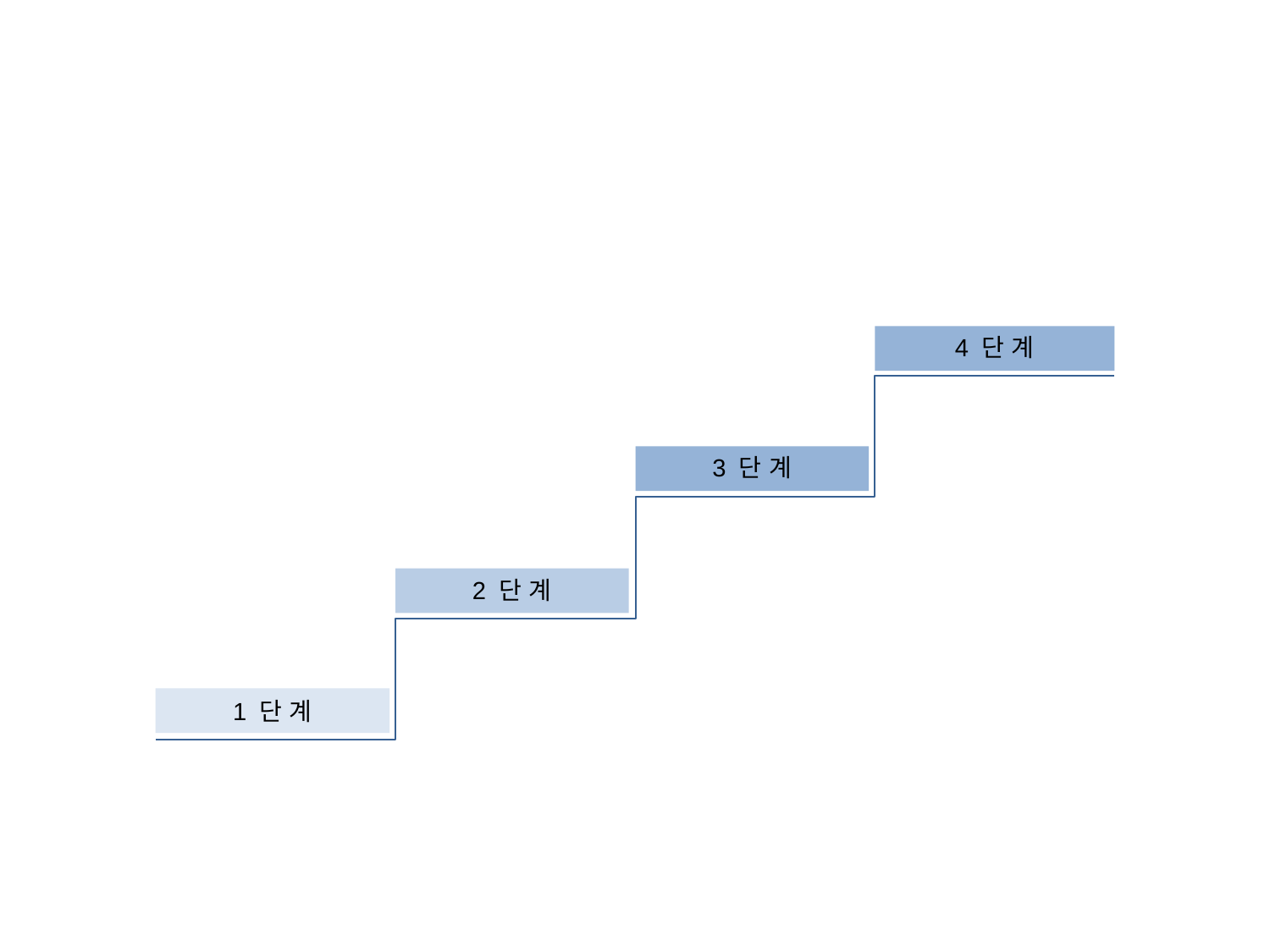

4 단 계

3 단 계

2 단 계

1 단 계